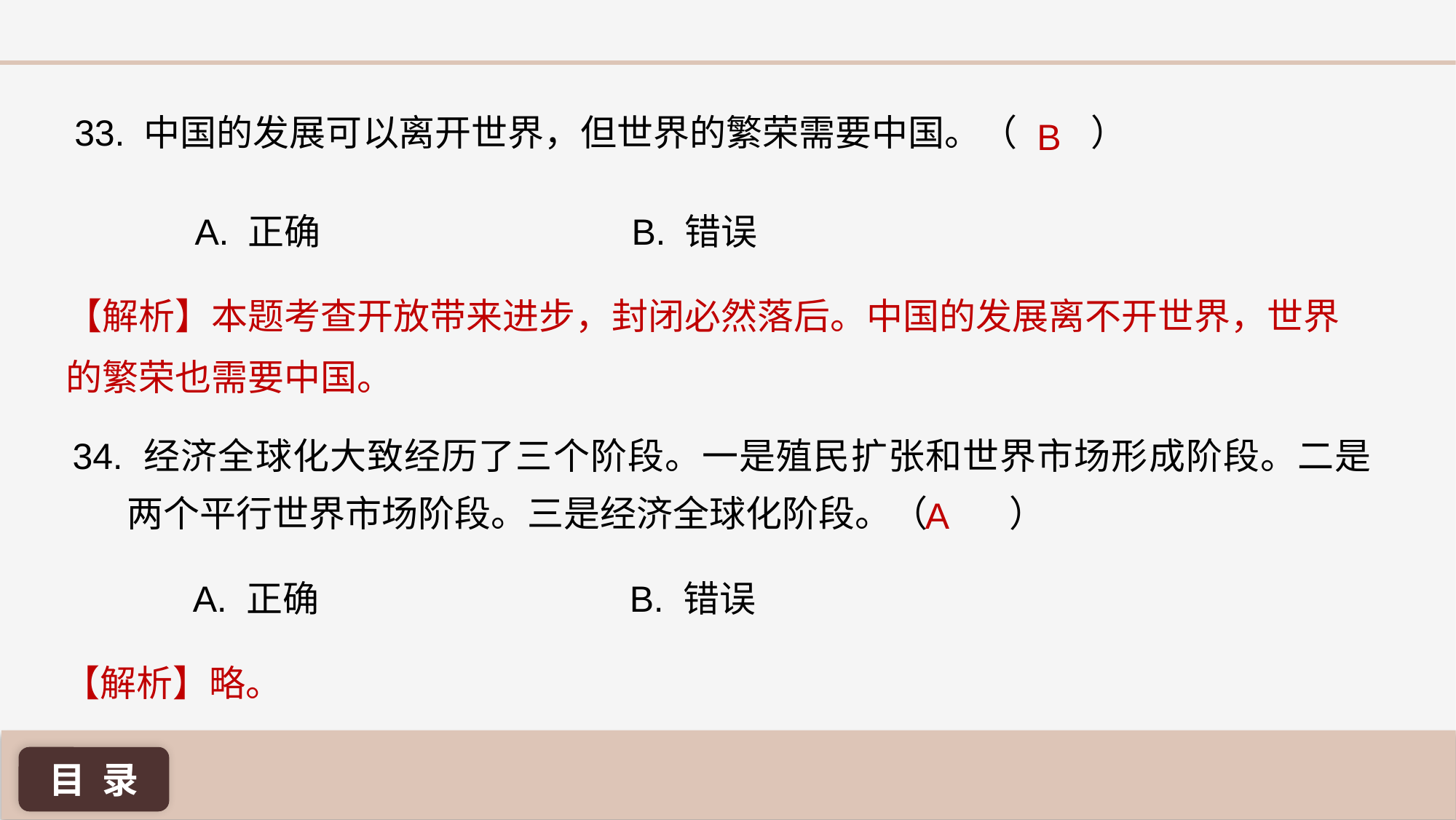

33. 中国的发展可以离开世界，但世界的繁荣需要中国。（         ）
B
A. 正确 			B. 错误
【解析】本题考查开放带来进步，封闭必然落后。中国的发展离不开世界，世界的繁荣也需要中国。
34. 经济全球化大致经历了三个阶段。一是殖民扩张和世界市场形成阶段。二是两个平行世界市场阶段。三是经济全球化阶段。（          ）
A
A. 正确 			B. 错误
【解析】略。